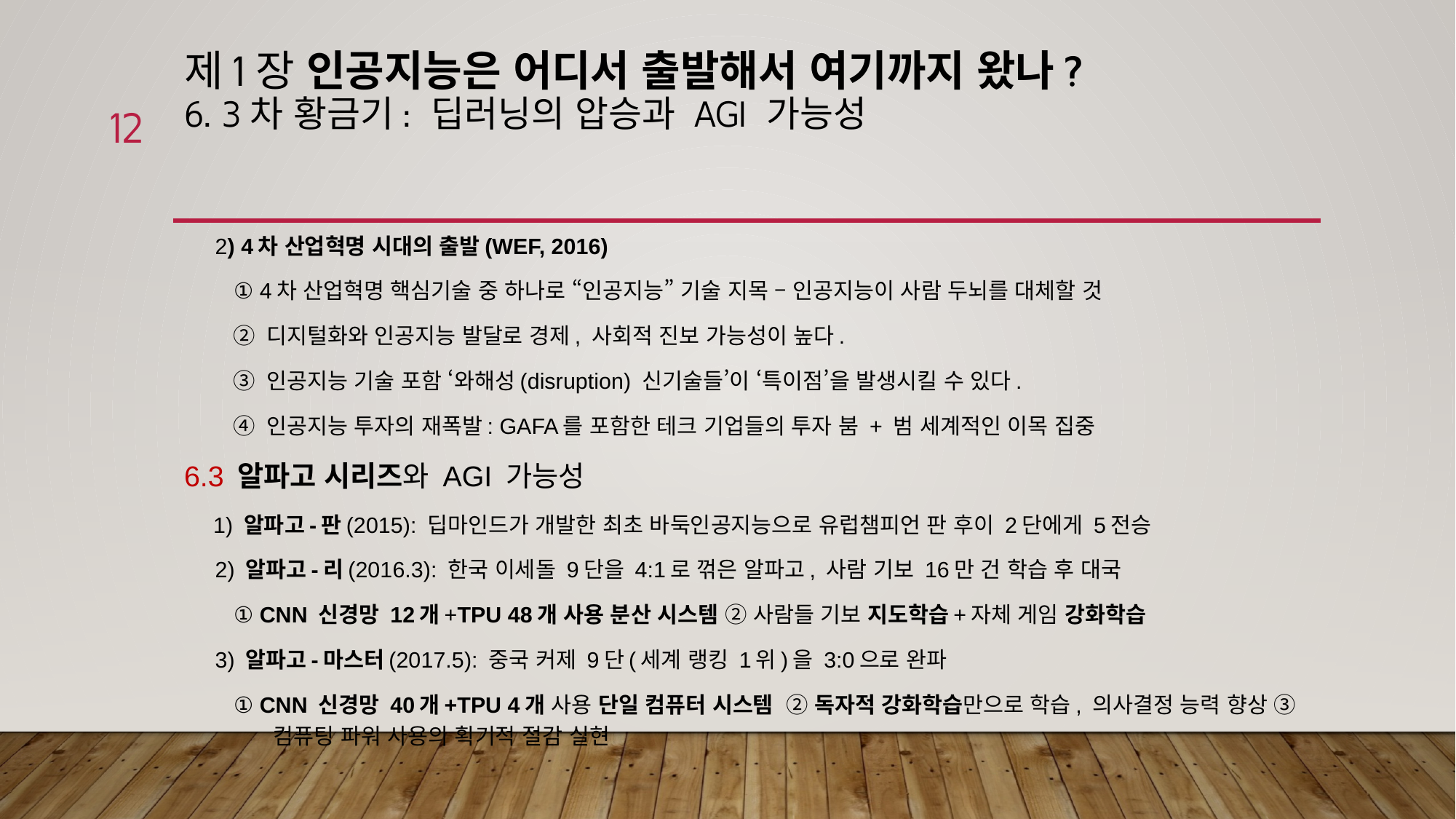

# 제1장 인공지능은 어디서 출발해서 여기까지 왔나? 6. 3차 황금기: 딥러닝의 압승과 AGI 가능성
12
     2) 4차 산업혁명 시대의 출발(WEF, 2016)
        ① 4차 산업혁명 핵심기술 중 하나로 “인공지능” 기술 지목 – 인공지능이 사람 두뇌를 대체할 것
        ② 디지털화와 인공지능 발달로 경제, 사회적 진보 가능성이 높다.
        ③ 인공지능 기술 포함 ‘와해성(disruption) 신기술들’이 ‘특이점’을 발생시킬 수 있다.
        ④ 인공지능 투자의 재폭발: GAFA를 포함한 테크 기업들의 투자 붐 + 범 세계적인 이목 집중
6.3 알파고 시리즈와 AGI 가능성
     1) 알파고-판(2015): 딥마인드가 개발한 최초 바둑인공지능으로 유럽챔피언 판 후이 2단에게 5전승
     2) 알파고-리(2016.3): 한국 이세돌 9단을 4:1로 꺾은 알파고, 사람 기보 16만 건 학습 후 대국
        ① CNN 신경망 12개+TPU 48개 사용 분산 시스템 ② 사람들 기보 지도학습+자체 게임 강화학습
     3) 알파고-마스터(2017.5): 중국 커제 9단(세계 랭킹 1위)을 3:0으로 완파
        ① CNN 신경망 40개+TPU 4개 사용 단일 컴퓨터 시스템  ② 독자적 강화학습만으로 학습, 의사결정 능력 향상 ③ 컴퓨팅 파워 사용의 획기적 절감 실현